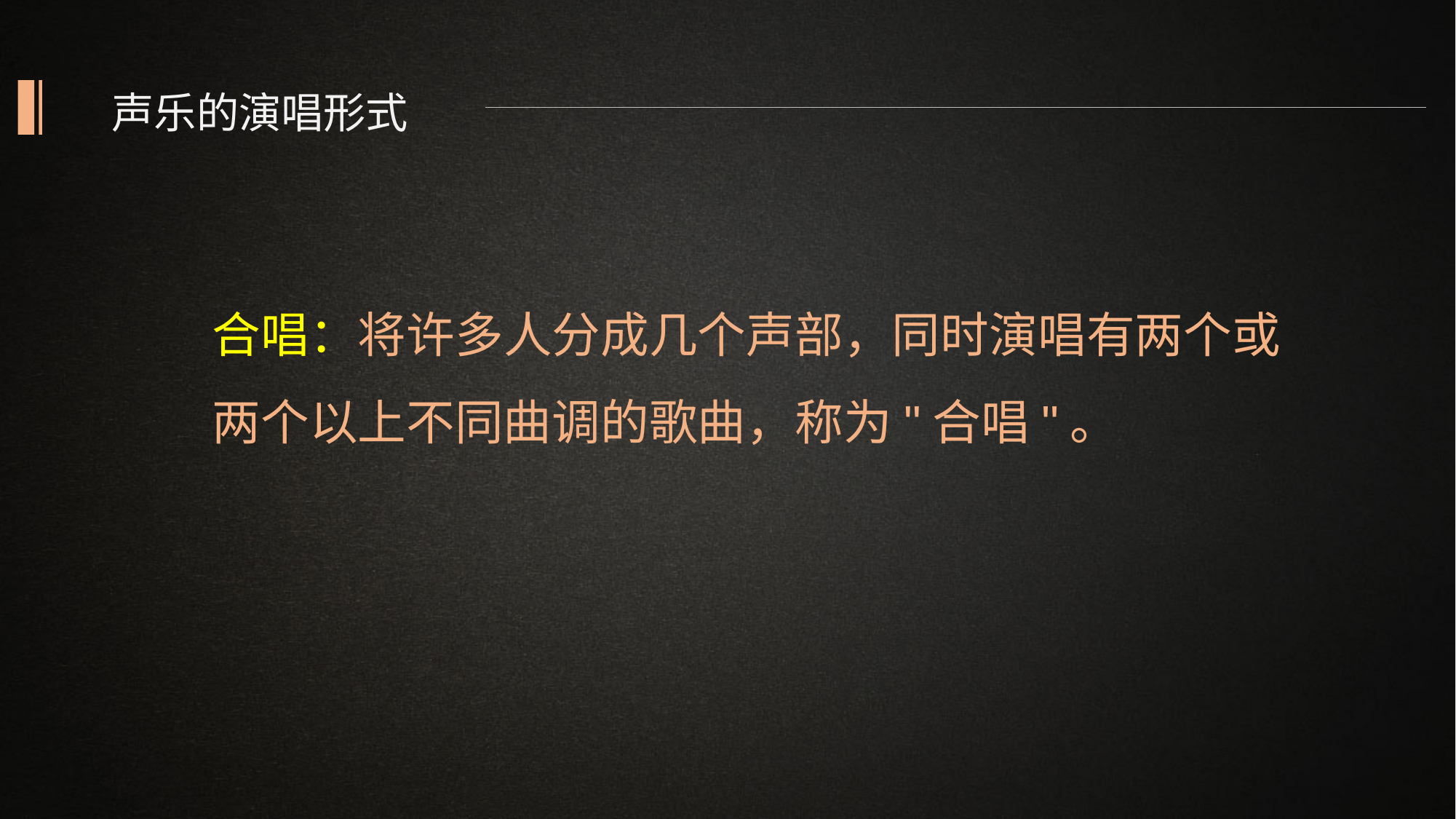

声乐的演唱形式

合唱：将许多人分成几个声部，同时演唱有两个或两个以上不同曲调的歌曲，称为"合唱"。